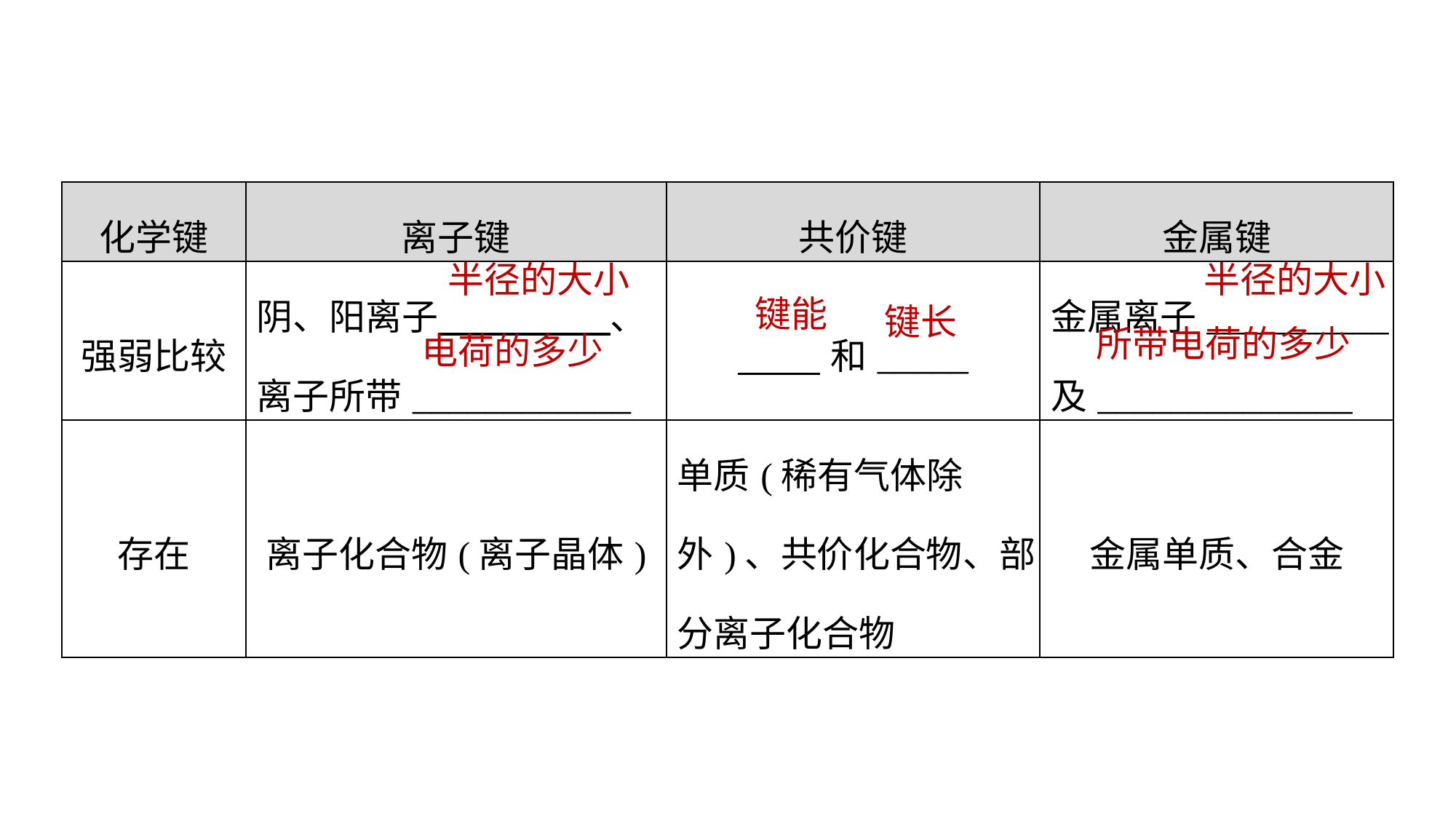

| 化学键 | 离子键 | 共价键 | 金属键 |
| --- | --- | --- | --- |
| 强弱比较 | 阴、阳离子 、离子所带\_\_\_\_\_\_\_\_\_\_\_\_ | 和\_\_\_\_\_ | 金属离子\_\_\_\_\_\_\_\_\_\_及\_\_\_\_\_\_\_\_\_\_\_\_\_\_ |
| 存在 | 离子化合物(离子晶体) | 单质(稀有气体除外)、共价化合物、部分离子化合物 | 金属单质、合金 |
半径的大小
半径的大小
键长
键能
电荷的多少
所带电荷的多少